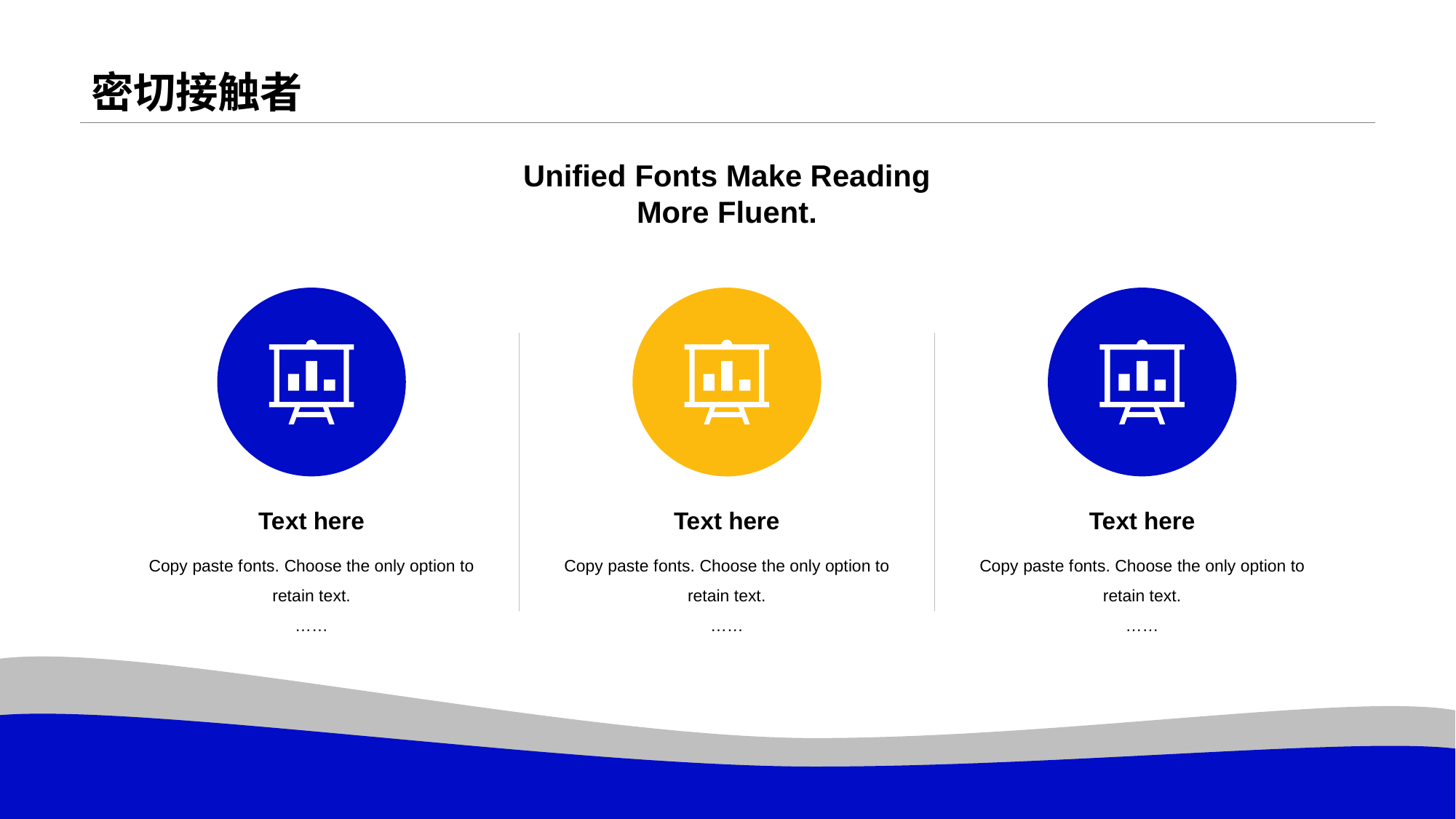

# 密切接触者
Unified  Fonts Make Reading More Fluent.

Te xt here
Copy paste f onts. Choose the only option to retain text.
……

Te xt here
Copy paste f onts. Choose the only option to retain text.
……

Te xt here
Copy paste f onts. Choose the only option to retain text.
……

请在插入菜单—页眉和页脚中修改此文本
10